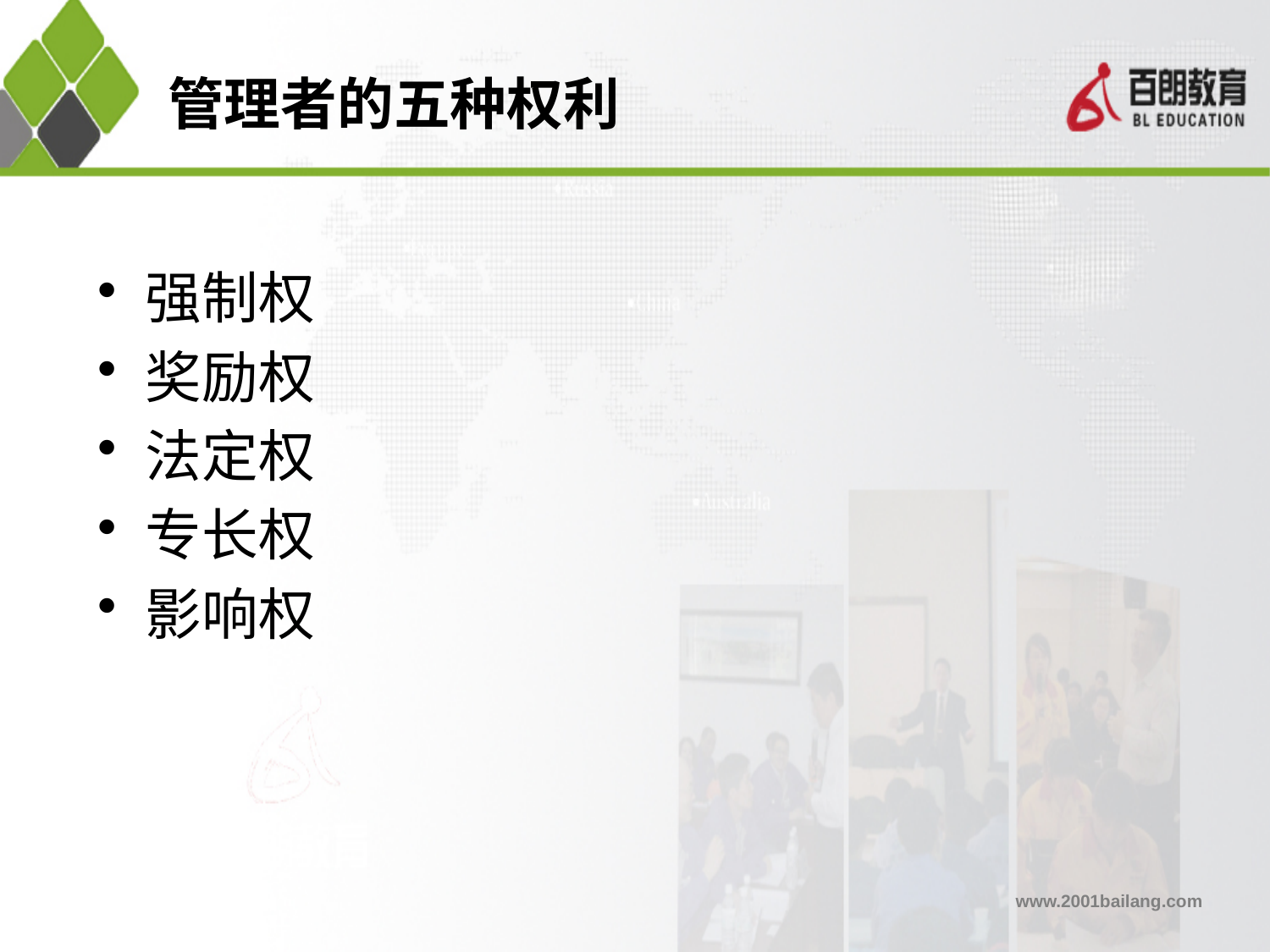

# 管理者的五种权利
强制权
奖励权
法定权
专长权
影响权